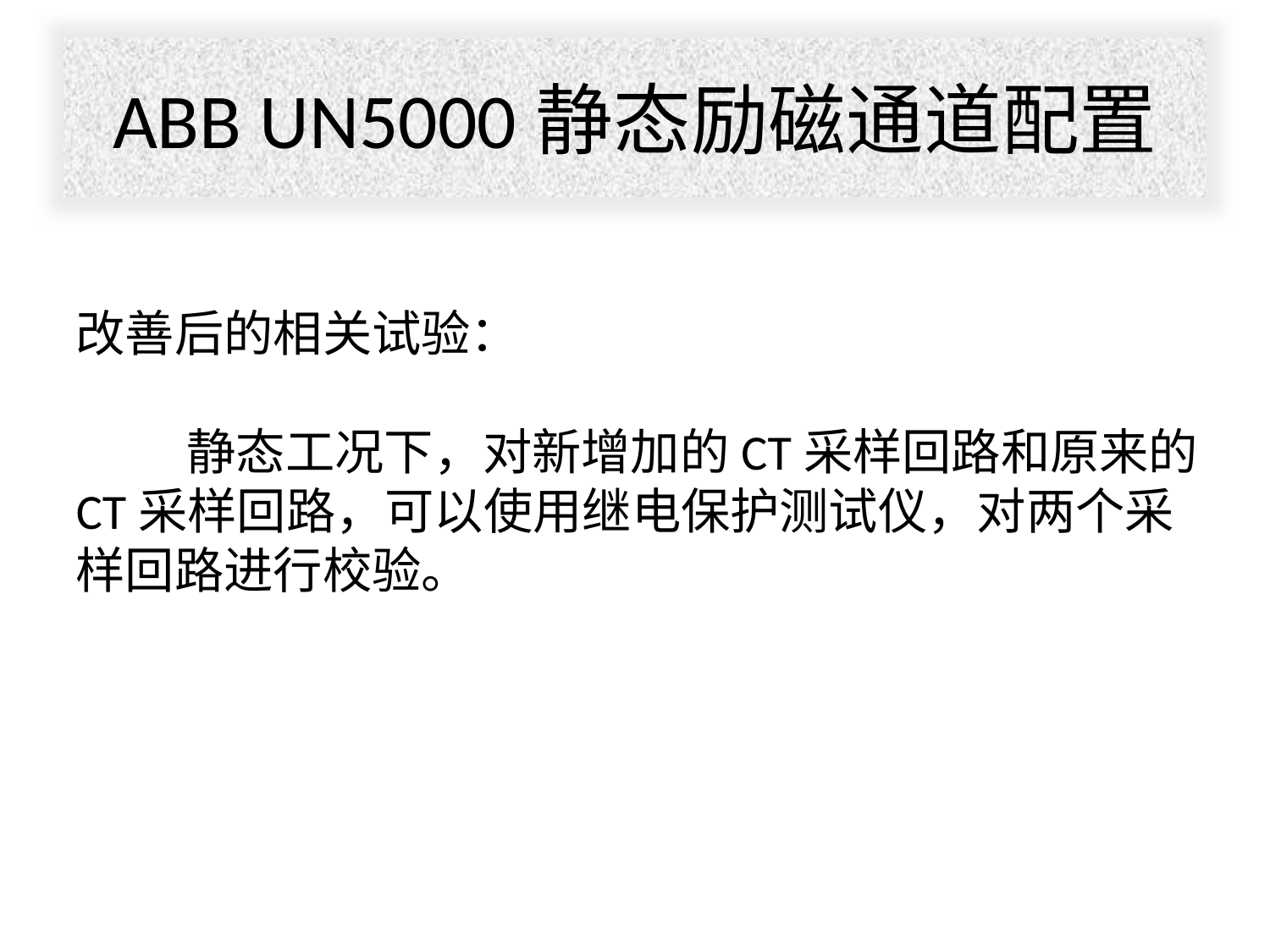

ABB UN5000静态励磁通道配置
改善后的相关试验：

         静态工况下，对新增加的CT采样回路和原来的CT采样回路，可以使用继电保护测试仪，对两个采样回路进行校验。